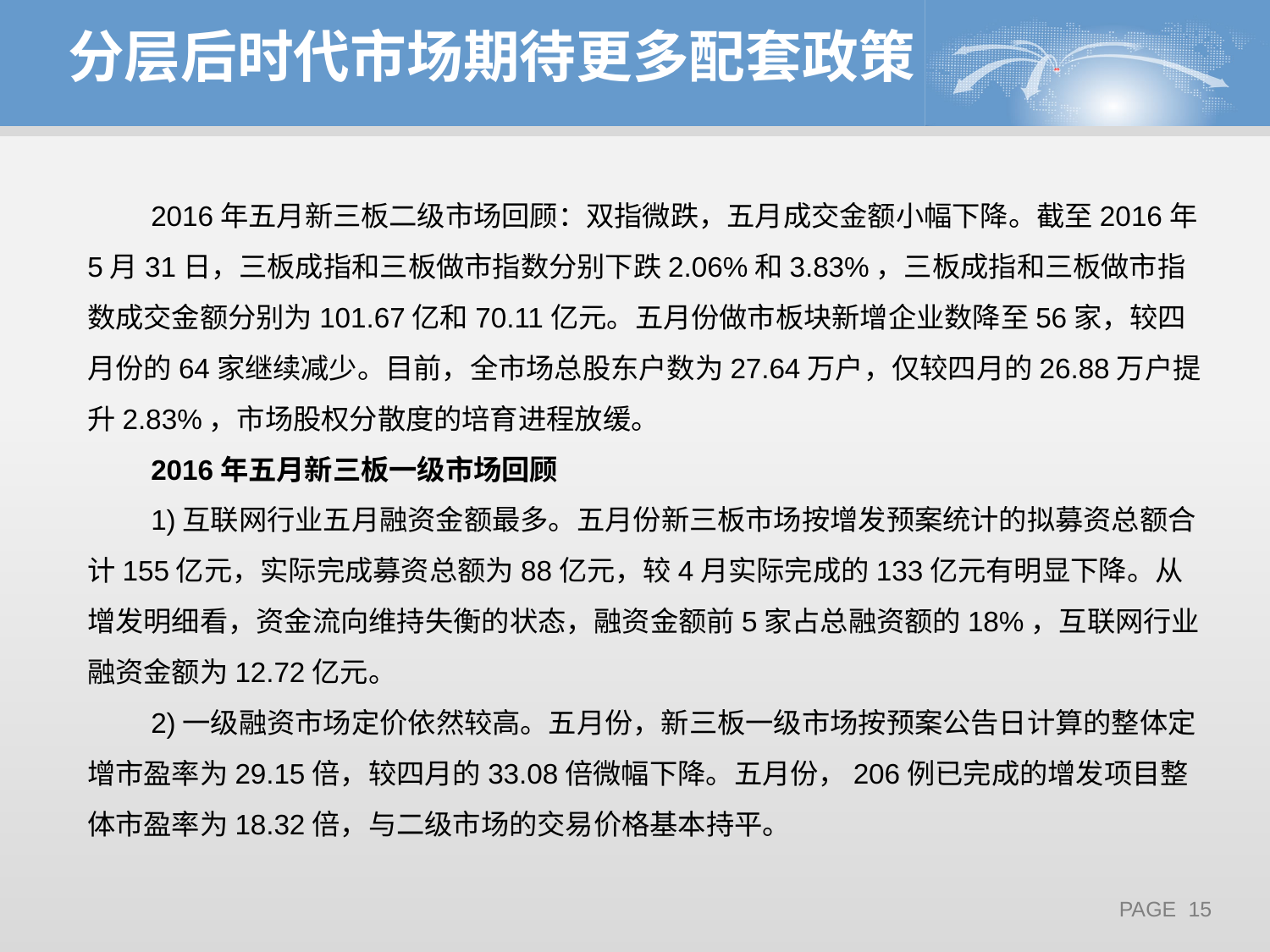

分层后时代市场期待更多配套政策
2016年五月新三板二级市场回顾：双指微跌，五月成交金额小幅下降。截至2016年5月31日，三板成指和三板做市指数分别下跌2.06%和3.83%，三板成指和三板做市指数成交金额分别为101.67亿和70.11亿元。五月份做市板块新增企业数降至56家，较四月份的64家继续减少。目前，全市场总股东户数为27.64万户，仅较四月的26.88万户提升2.83%，市场股权分散度的培育进程放缓。
2016年五月新三板一级市场回顾
1)互联网行业五月融资金额最多。五月份新三板市场按增发预案统计的拟募资总额合计155亿元，实际完成募资总额为88亿元，较4月实际完成的133亿元有明显下降。从增发明细看，资金流向维持失衡的状态，融资金额前5家占总融资额的18%，互联网行业融资金额为12.72亿元。
2)一级融资市场定价依然较高。五月份，新三板一级市场按预案公告日计算的整体定增市盈率为29.15倍，较四月的33.08倍微幅下降。五月份，206例已完成的增发项目整体市盈率为18.32倍，与二级市场的交易价格基本持平。